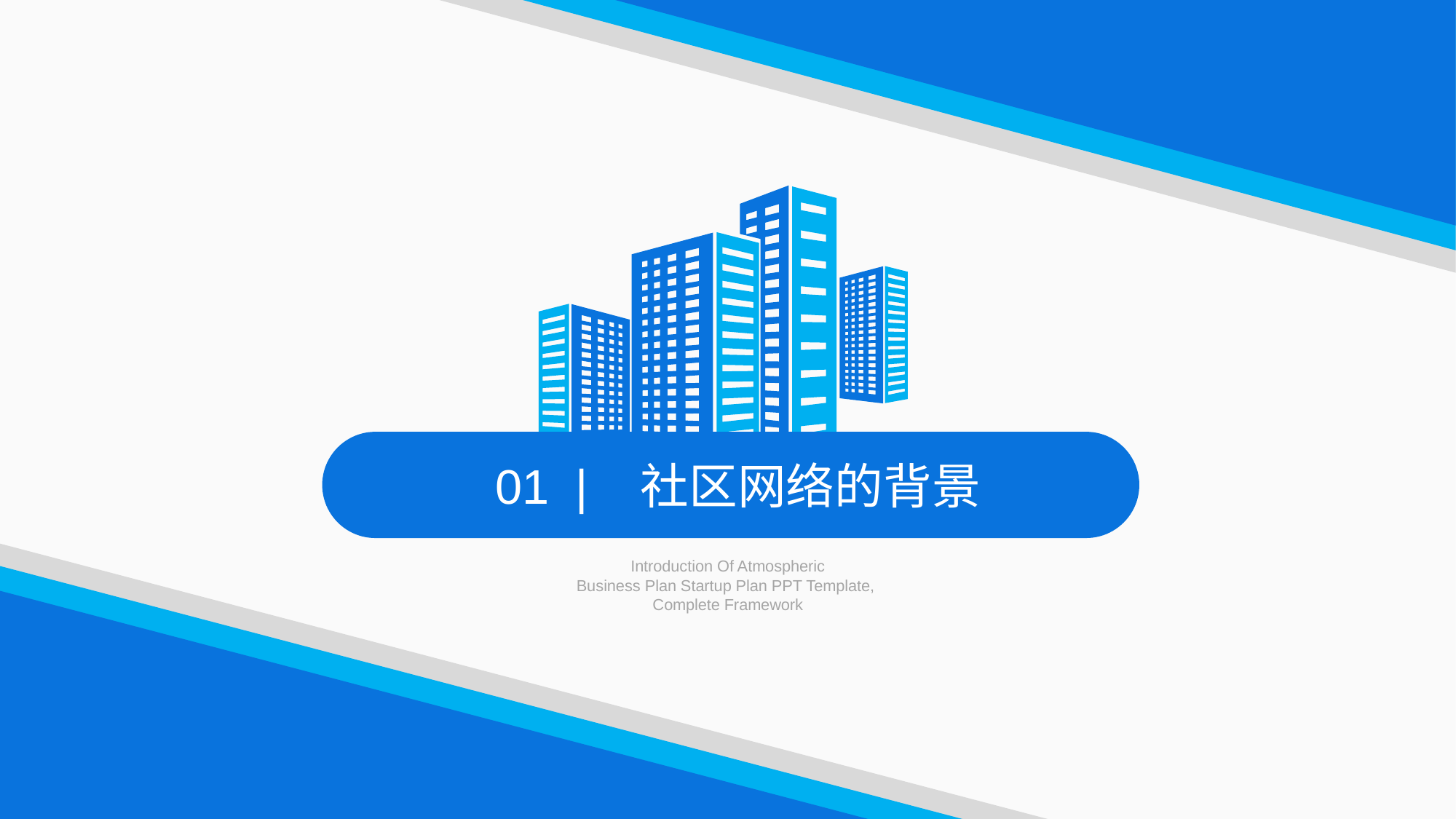

01  |   社区网络的背景

Introduction Of Atmospheric
Business Plan Startup Plan PPT Template,
Complete Framework